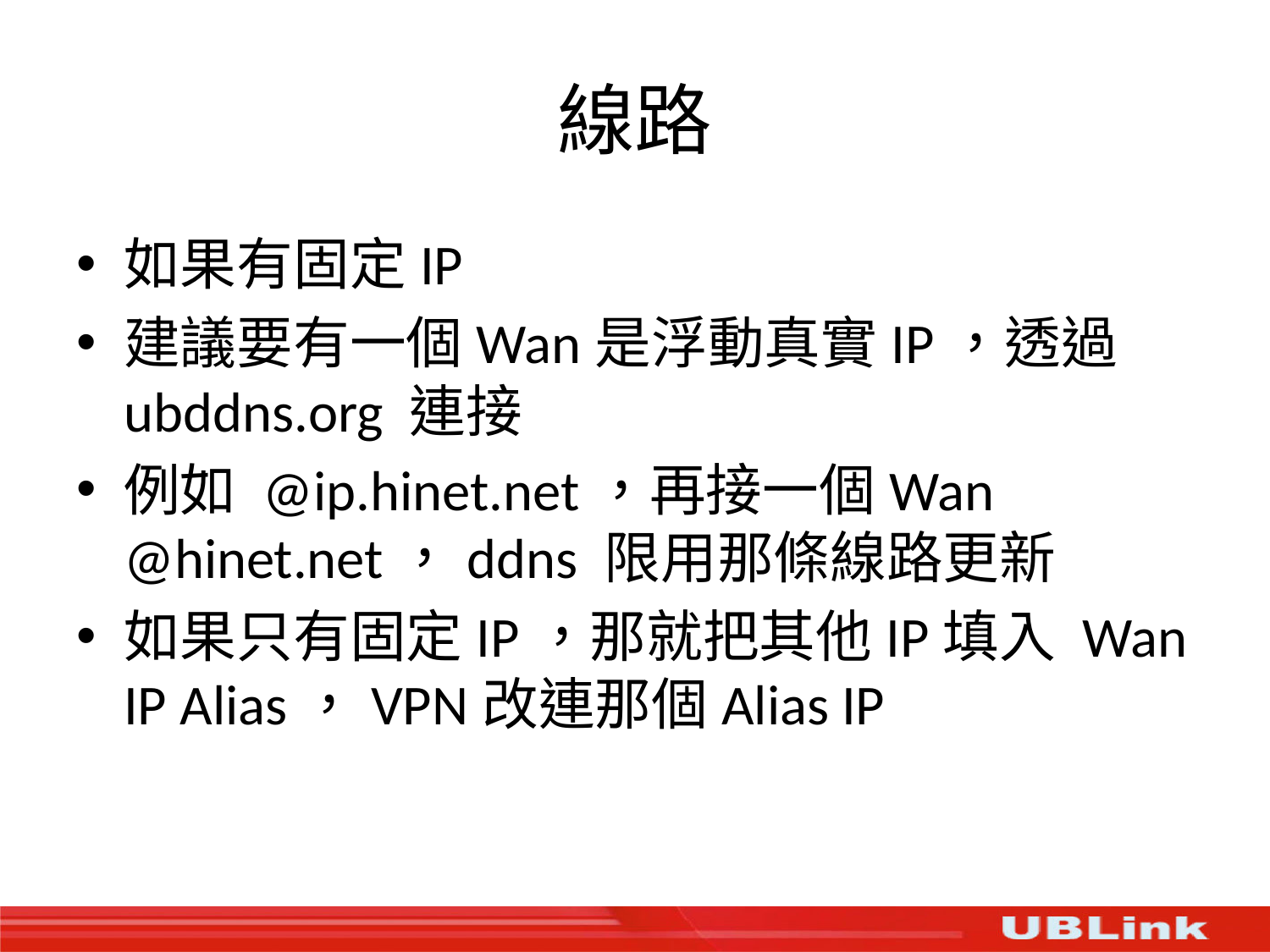

# 線路
如果有固定IP
建議要有一個Wan是浮動真實IP，透過 ubddns.org 連接
例如 @ip.hinet.net，再接一個Wan @hinet.net，ddns 限用那條線路更新
如果只有固定IP，那就把其他IP填入 Wan IP Alias，VPN改連那個Alias IP